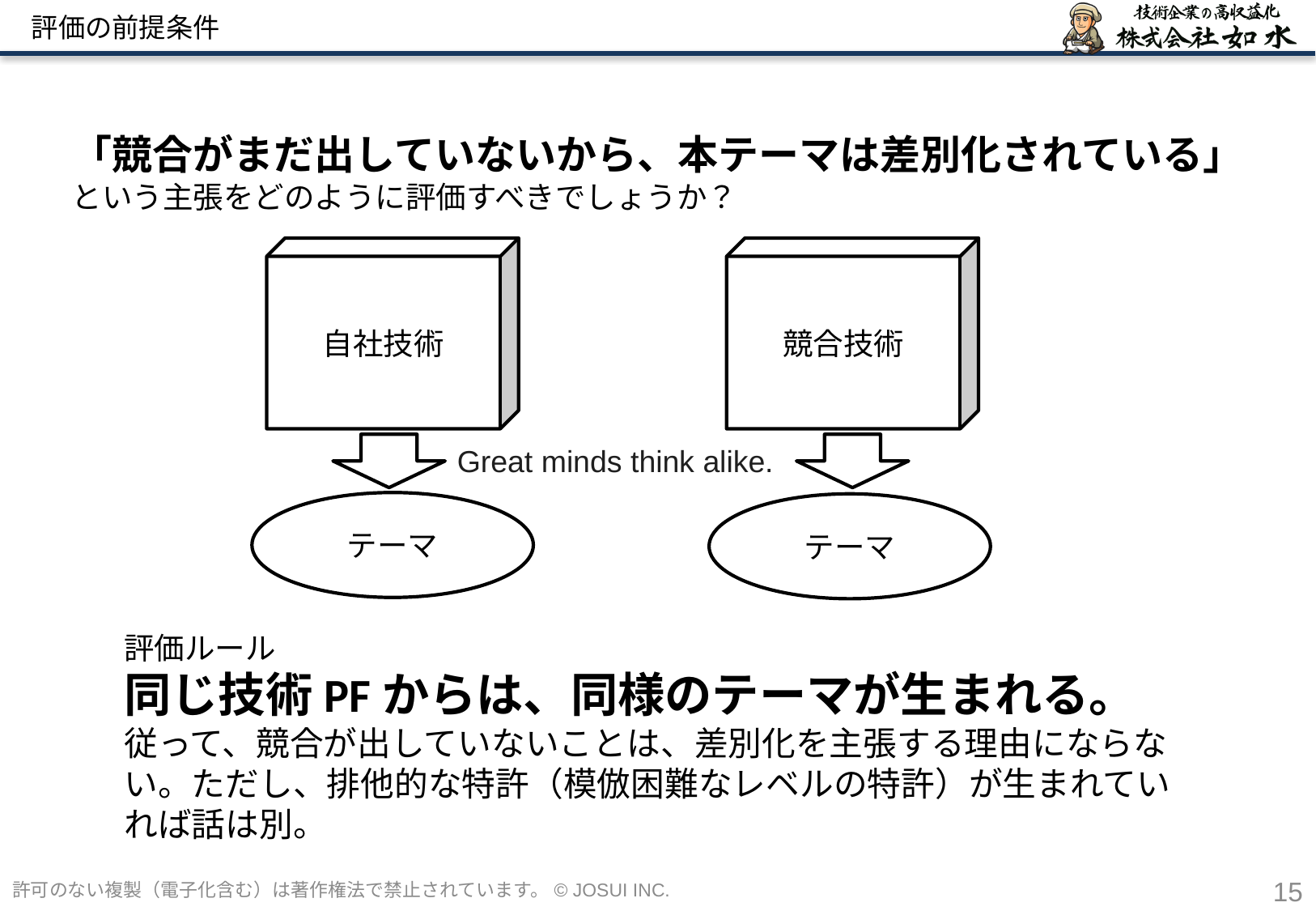

# 評価の前提条件
「競合がまだ出していないから、本テーマは差別化されている」
という主張をどのように評価すべきでしょうか？
自社技術
競合技術

Great minds think alike.
テーマ
テーマ
評価ルール
同じ技術PFからは、同様のテーマが生まれる。
従って、競合が出していないことは、差別化を主張する理由にならない。ただし、排他的な特許（模倣困難なレベルの特許）が生まれていれば話は別。
許可のない複製（電子化含む）は著作権法で禁止されています。© JOSUI INC.
15